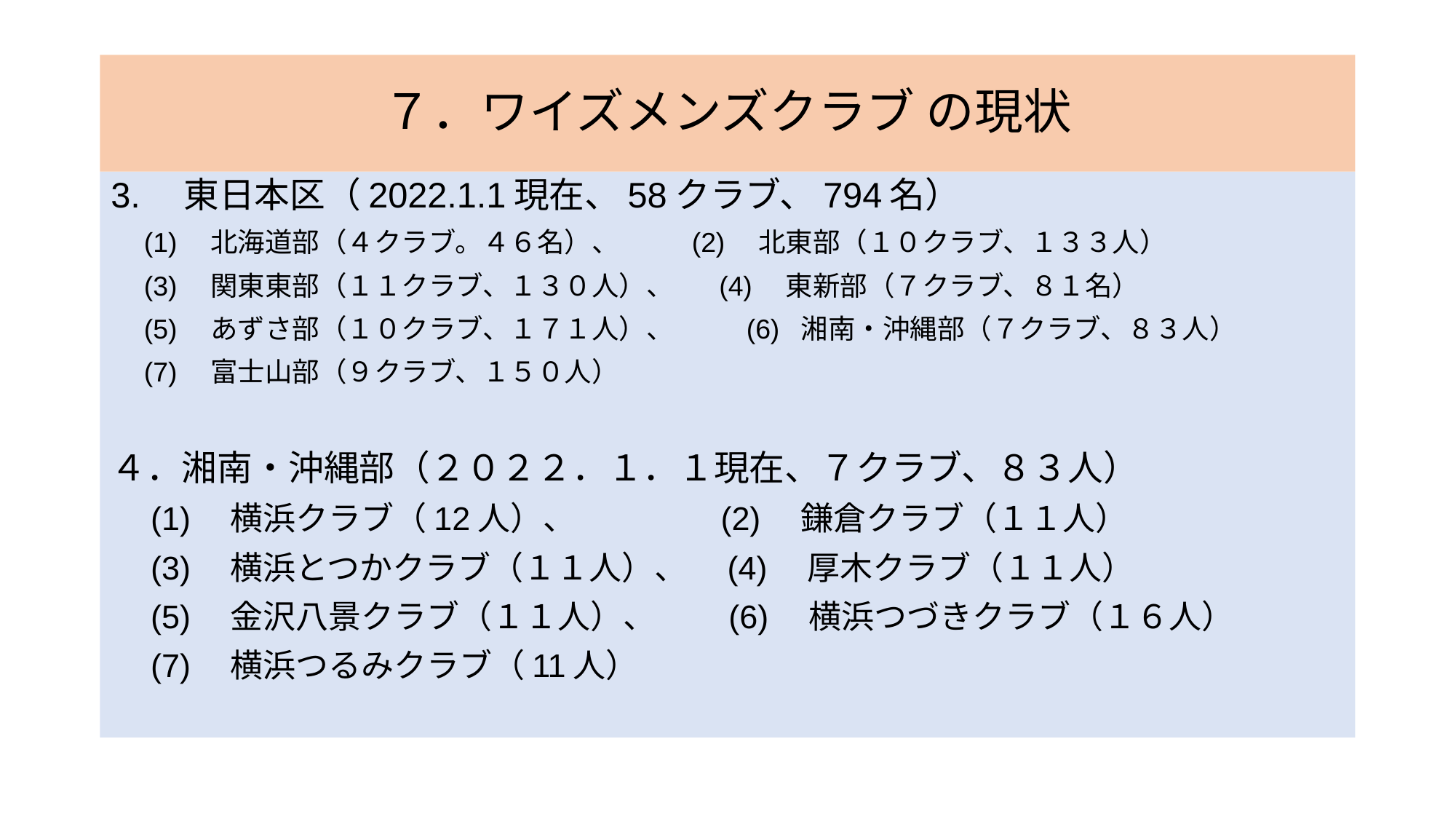

# ７．ワイズメンズクラブ の現状
3.　東日本区（2022.1.1現在、58クラブ、794名）
　(1)　北海道部（４クラブ。４６名）、　　  (2)　北東部（１０クラブ、１３３人）
　(3)　関東東部（１１クラブ、１３０人）、　  (4)　東新部（７クラブ、８１名）
　(5)　あずさ部（１０クラブ、１７１人）、　　  (6)  湘南・沖縄部（７クラブ、８３人）
　(7)　富士山部（９クラブ、１５０人）

４．湘南・沖縄部（２０２２．１．１現在、７クラブ、８３人）
　(1)　横浜クラブ（12人）、　　　　 (2)　鎌倉クラブ（１１人）
　(3)　横浜とつかクラブ（１１人）、　(4)　厚木クラブ（１１人）
　(5)　金沢八景クラブ（１１人）、　　(6)　横浜つづきクラブ（１６人）
　(7)　横浜つるみクラブ（11人）